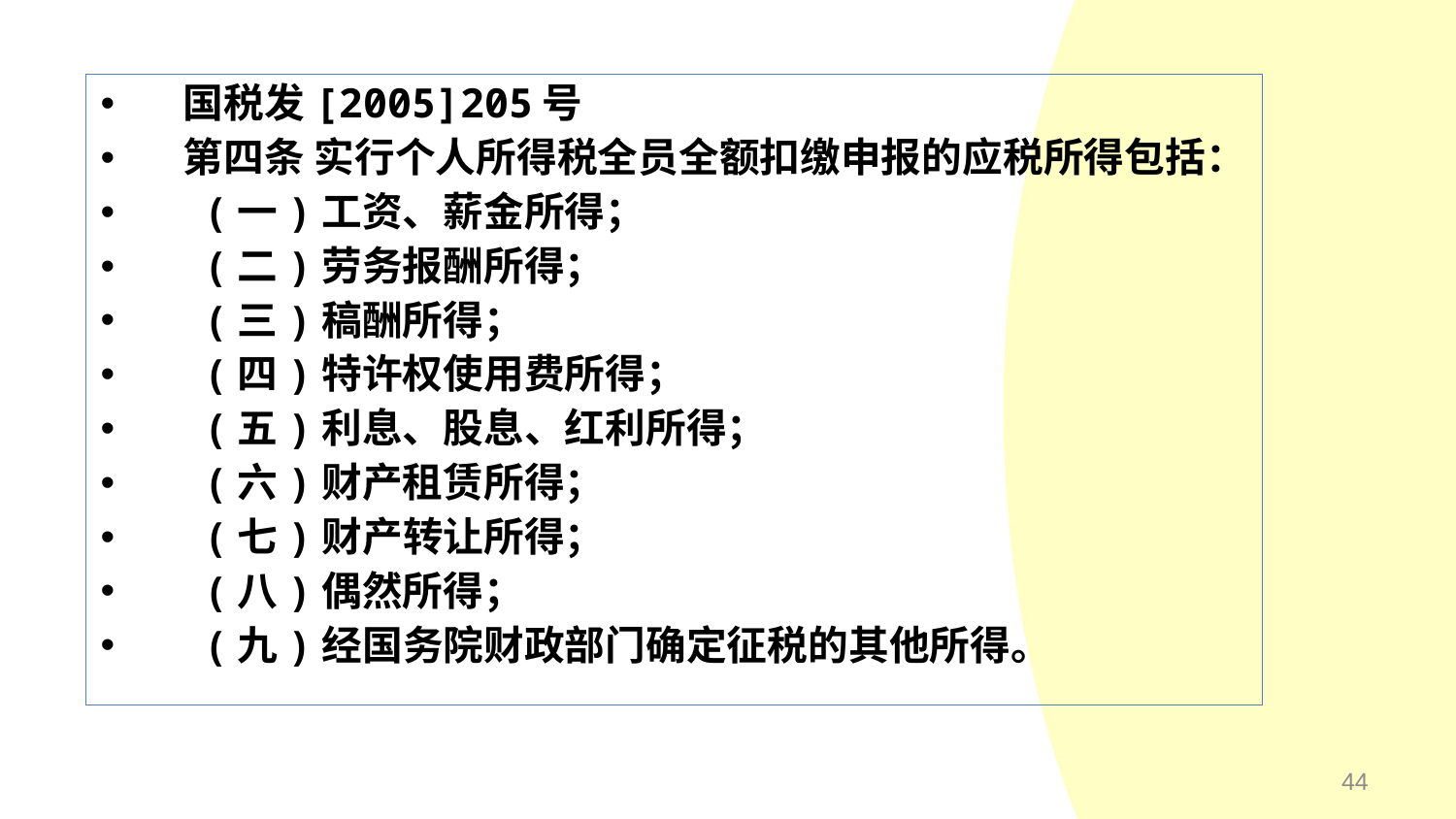

国税发[2005]205号
  第四条 实行个人所得税全员全额扣缴申报的应税所得包括：
  (一)工资、薪金所得；
  (二)劳务报酬所得；
  (三)稿酬所得；
  (四)特许权使用费所得；
  (五)利息、股息、红利所得；
  (六)财产租赁所得；
  (七)财产转让所得；
  (八)偶然所得；
  (九)经国务院财政部门确定征税的其他所得。
44